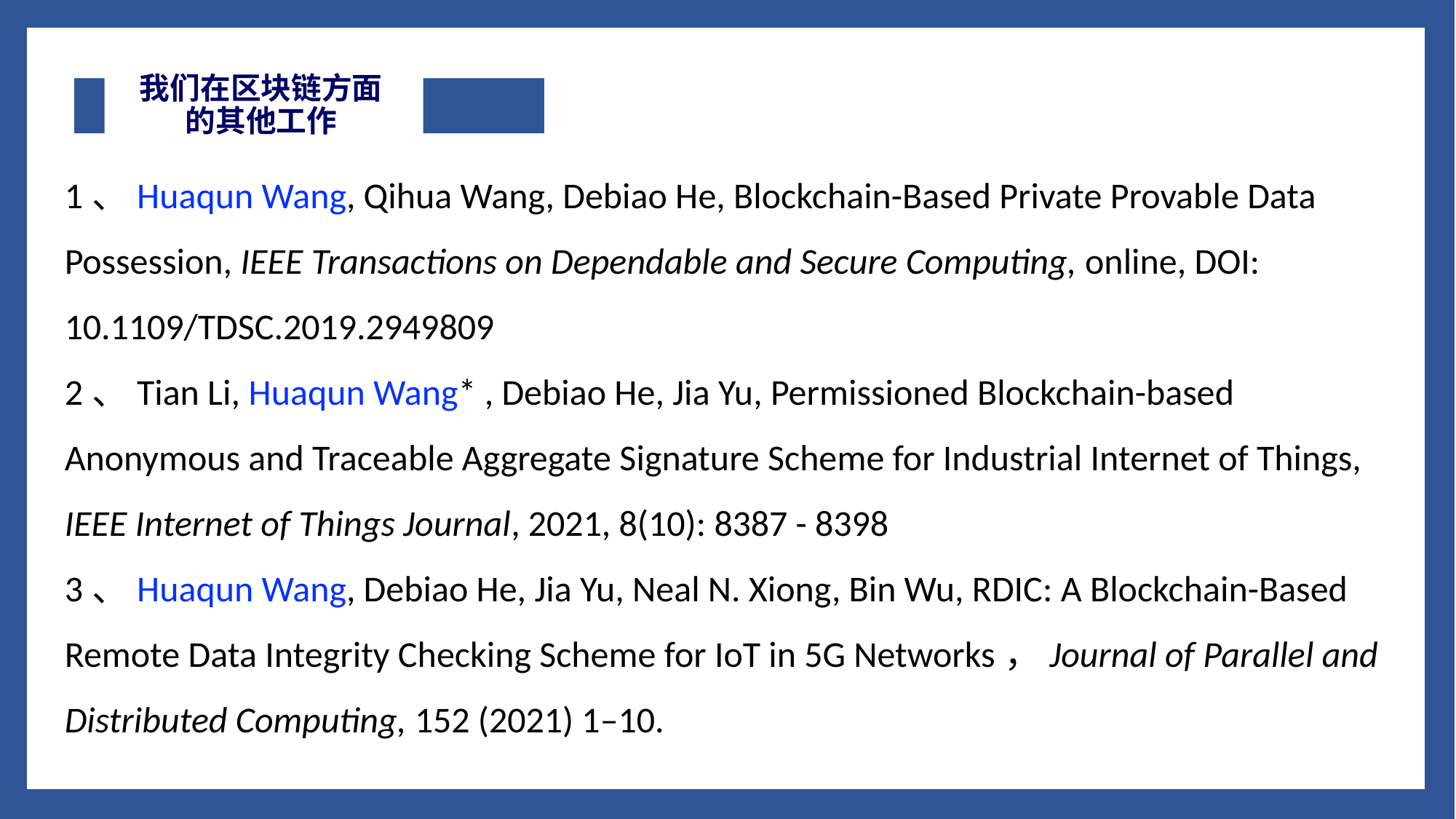

# 我们在区块链方面 的其他工作
1、Huaqun Wang, Qihua Wang, Debiao He, Blockchain-Based Private Provable Data Possession, IEEE Transactions on Dependable and Secure Computing, online, DOI: 10.1109/TDSC.2019.2949809
2、Tian Li, Huaqun Wang* , Debiao He, Jia Yu, Permissioned Blockchain-based Anonymous and Traceable Aggregate Signature Scheme for Industrial Internet of Things, IEEE Internet of Things Journal, 2021, 8(10): 8387 - 8398
3、Huaqun Wang, Debiao He, Jia Yu, Neal N. Xiong, Bin Wu, RDIC: A Blockchain-Based Remote Data Integrity Checking Scheme for IoT in 5G Networks，Journal of Parallel and Distributed Computing, 152 (2021) 1–10.